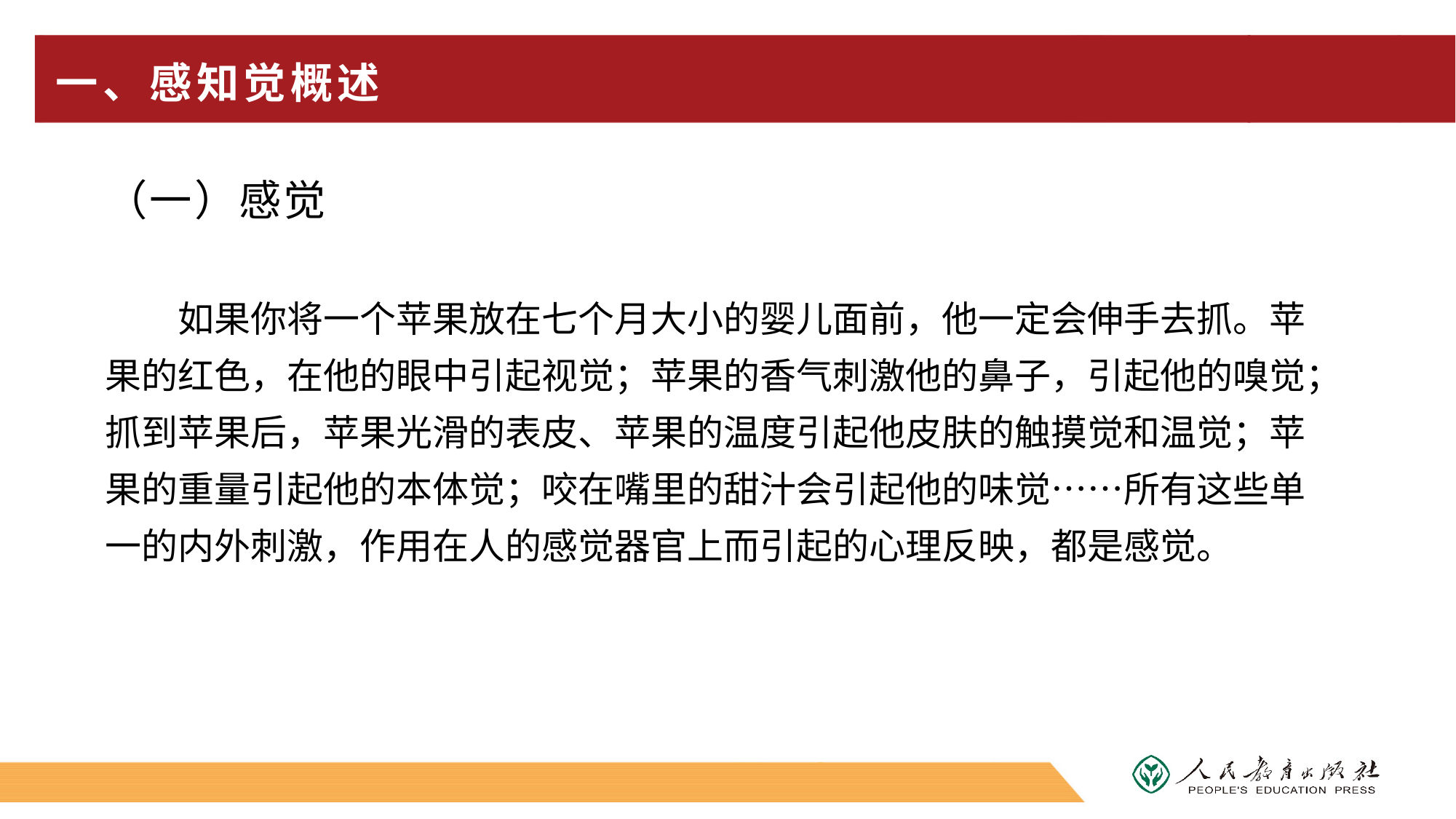

# 一、感知觉概述
（一）感觉
如果你将一个苹果放在七个月大小的婴儿面前，他一定会伸手去抓。苹果的红色，在他的眼中引起视觉；苹果的香气刺激他的鼻子，引起他的嗅觉；抓到苹果后，苹果光滑的表皮、苹果的温度引起他皮肤的触摸觉和温觉；苹果的重量引起他的本体觉；咬在嘴里的甜汁会引起他的味觉……所有这些单一的内外刺激，作用在人的感觉器官上而引起的心理反映，都是感觉。